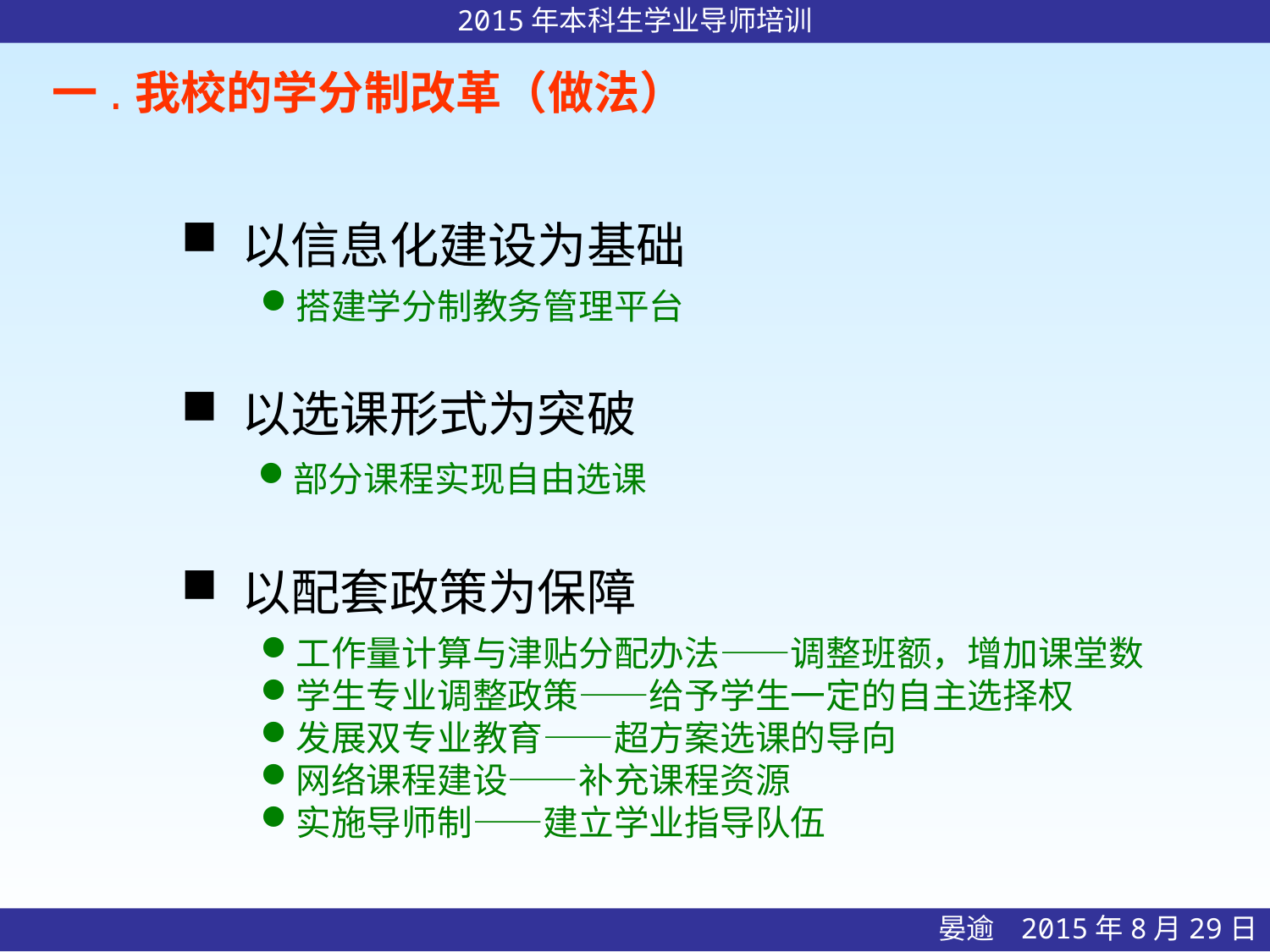

# 一.我校的学分制改革（做法）
 以信息化建设为基础
搭建学分制教务管理平台
 以选课形式为突破
部分课程实现自由选课
 以配套政策为保障
工作量计算与津贴分配办法——调整班额，增加课堂数
学生专业调整政策——给予学生一定的自主选择权
发展双专业教育——超方案选课的导向
网络课程建设——补充课程资源
实施导师制——建立学业指导队伍